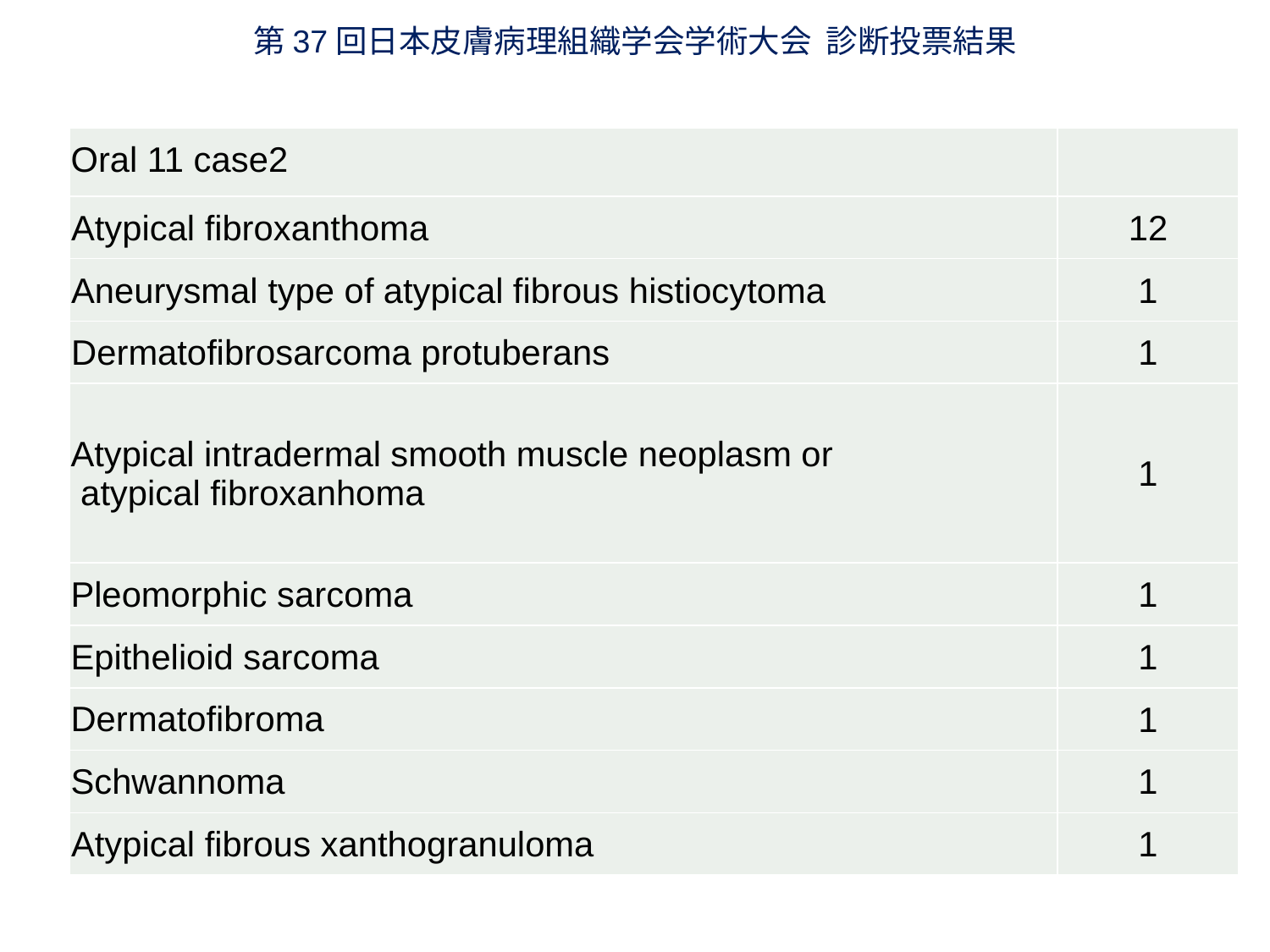

第37回日本皮膚病理組織学会学術大会  診断投票結果
| Oral 11 case2 |  |
| --- | --- |
| Atypical fibroxanthoma | 12 |
| Aneurysmal type of atypical fibrous histiocytoma | 1 |
| Dermatofibrosarcoma protuberans | 1 |
| Atypical intradermal smooth muscle neoplasm or atypical fibroxanhoma | 1 |
| Pleomorphic sarcoma | 1 |
| Epithelioid sarcoma | 1 |
| Dermatofibroma | 1 |
| Schwannoma | 1 |
| Atypical fibrous xanthogranuloma | 1 |